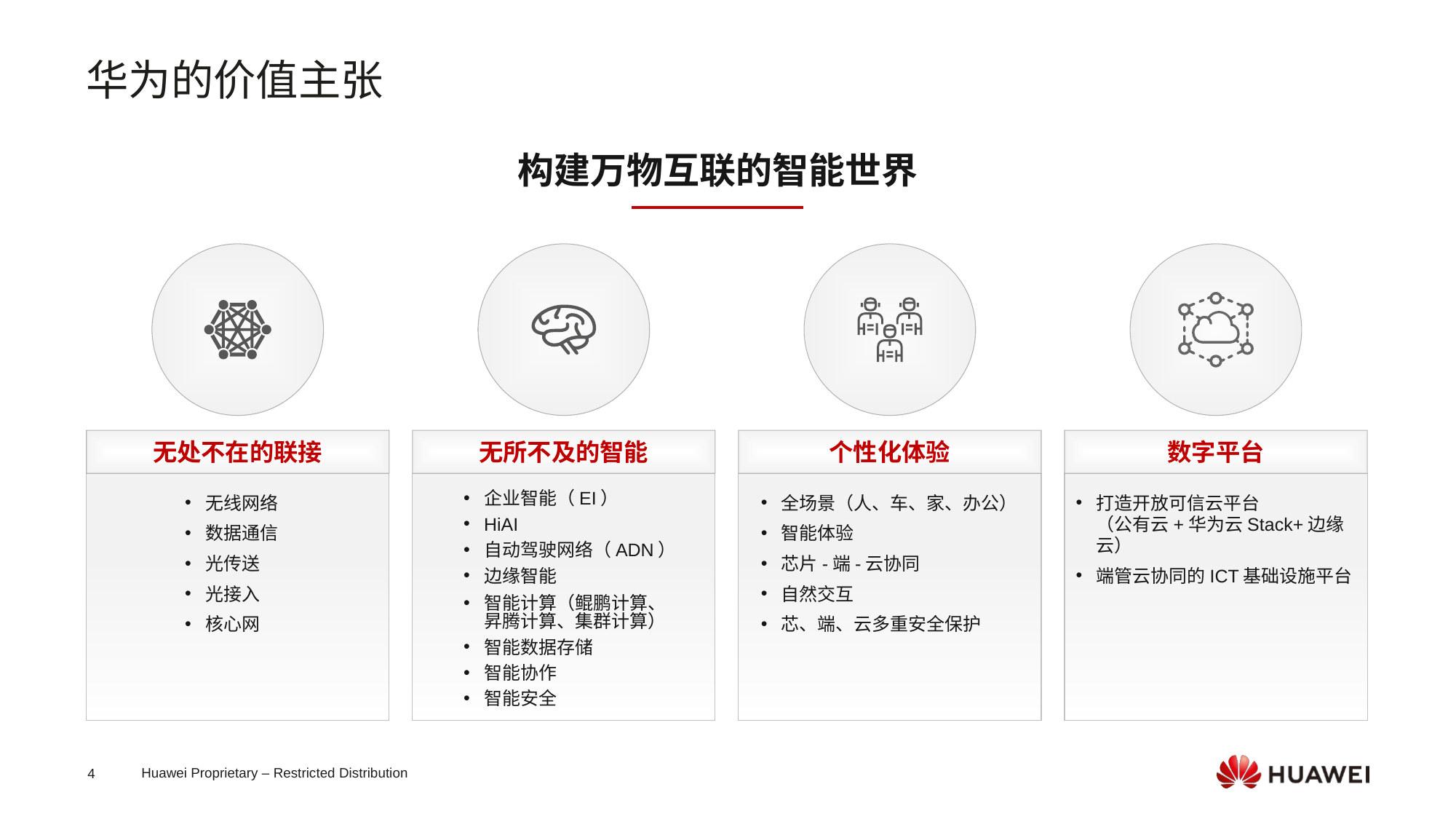

华为的价值主张
构建万物互联的智能世界

无处不在的联接

无所不及的智能

个性化体验

数字平台

无线网络
数据通信
光传送
光接入
核心网
企业智能（EI）
HiAI
自动驾驶网络（ADN）
边缘智能
智能计算（鲲鹏计算、昇腾计算、集群计算）
智能数据存储
智能协作
智能安全
全场景（人、车、家、办公）
智能体验
芯片-端-云协同
自然交互
芯、端、云多重安全保护
打造开放可信云平台
（公有云+华为云Stack+边缘云）
端管云协同的ICT基础设施平台